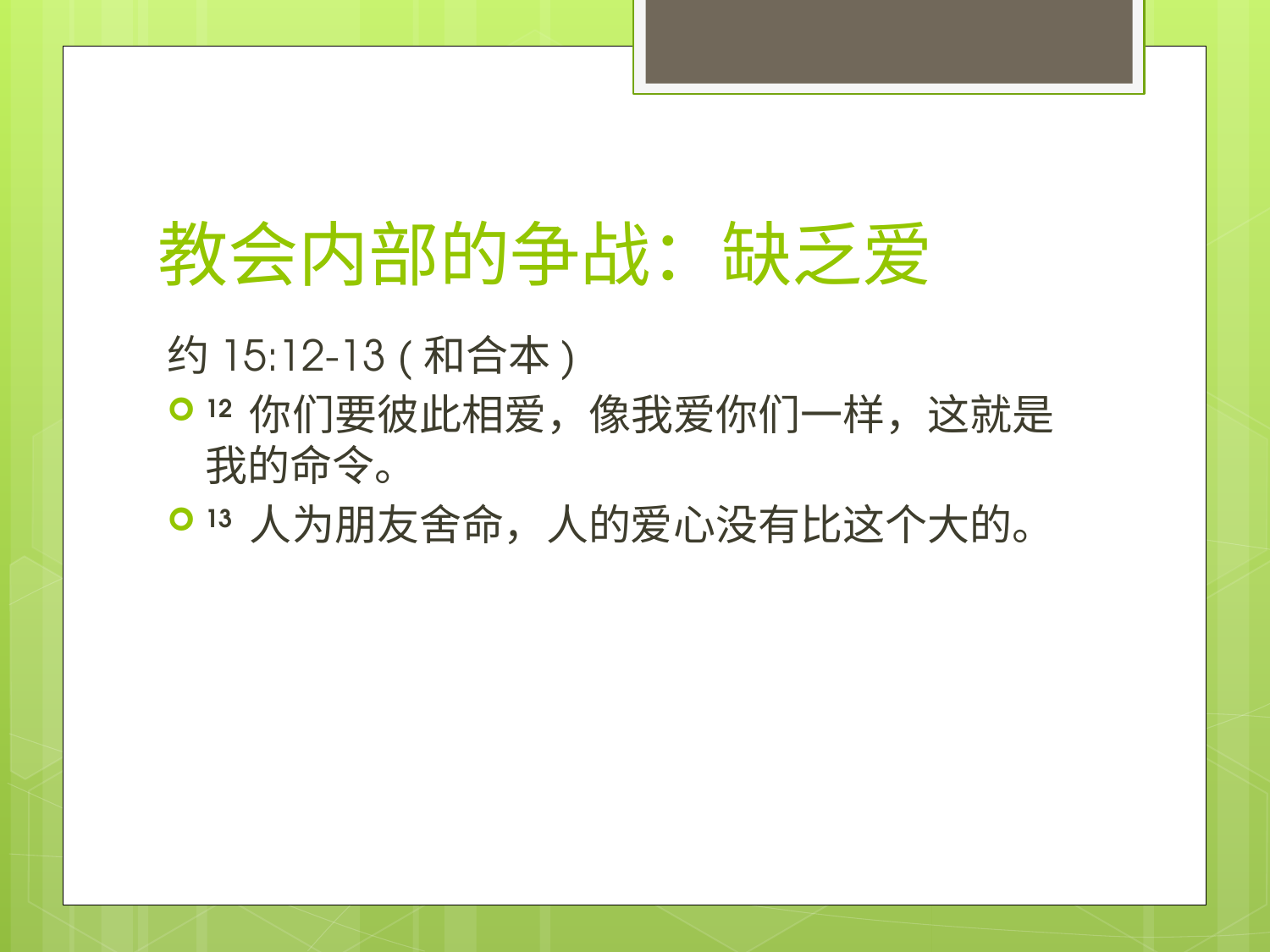

# 教会内部的争战：缺乏爱
约15:12-13 (和合本)
12 你们要彼此相爱，像我爱你们一样，这就是我的命令。
13 人为朋友舍命，人的爱心没有比这个大的。